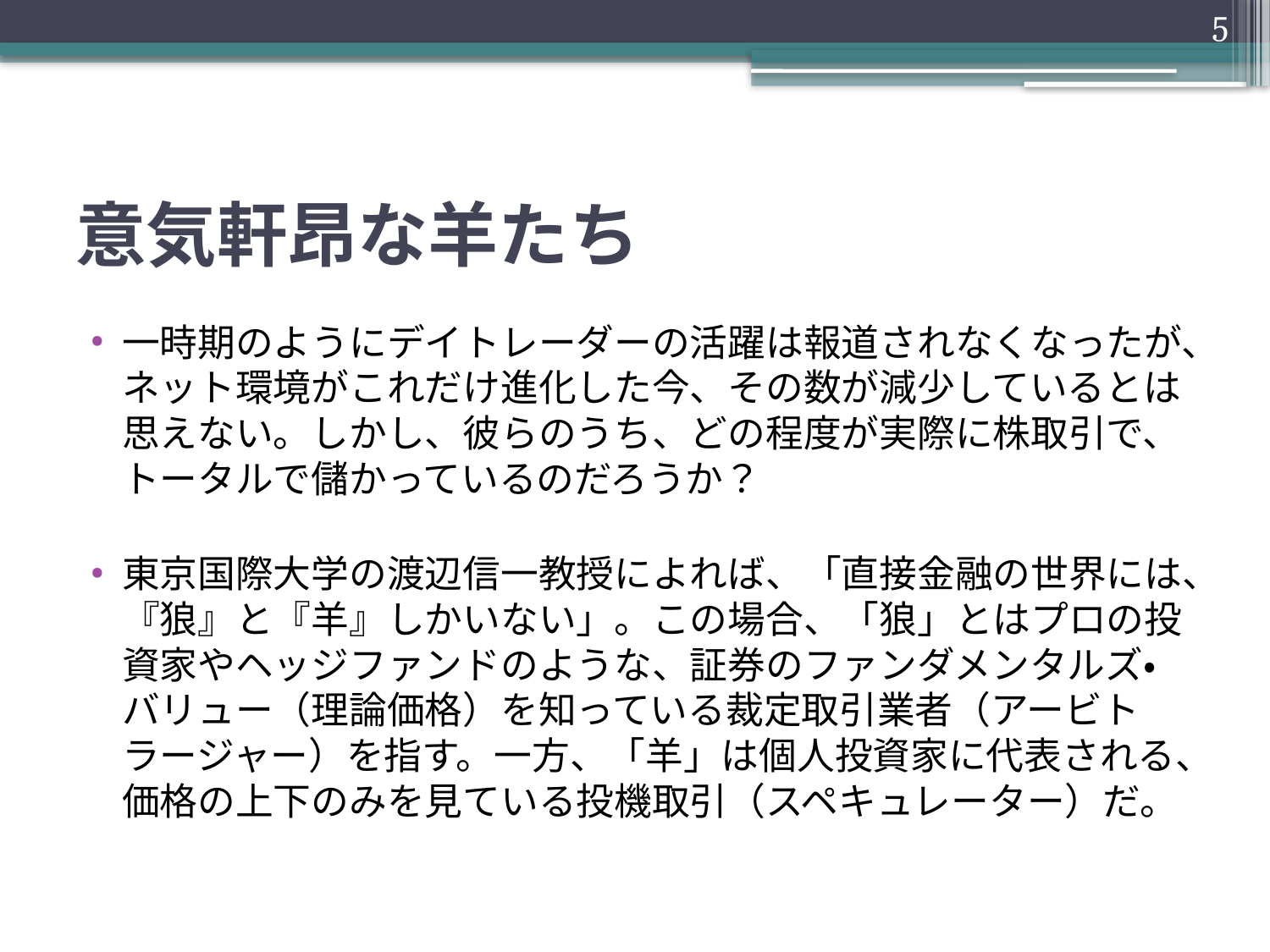

5
# 意気軒昂な羊たち
一時期のようにデイトレーダーの活躍は報道されなくなったが、ネット環境がこれだけ進化した今、その数が減少しているとは思えない。しかし、彼らのうち、どの程度が実際に株取引で、トータルで儲かっているのだろうか？
東京国際大学の渡辺信一教授によれば、「直接金融の世界には、『狼』と『羊』しかいない」。この場合、「狼」とはプロの投資家やヘッジファンドのような、証券のファンダメンタルズ・バリュー（理論価格）を知っている裁定取引業者（アービトラージャー）を指す。一方、「羊」は個人投資家に代表される、価格の上下のみを見ている投機取引（スペキュレーター）だ。